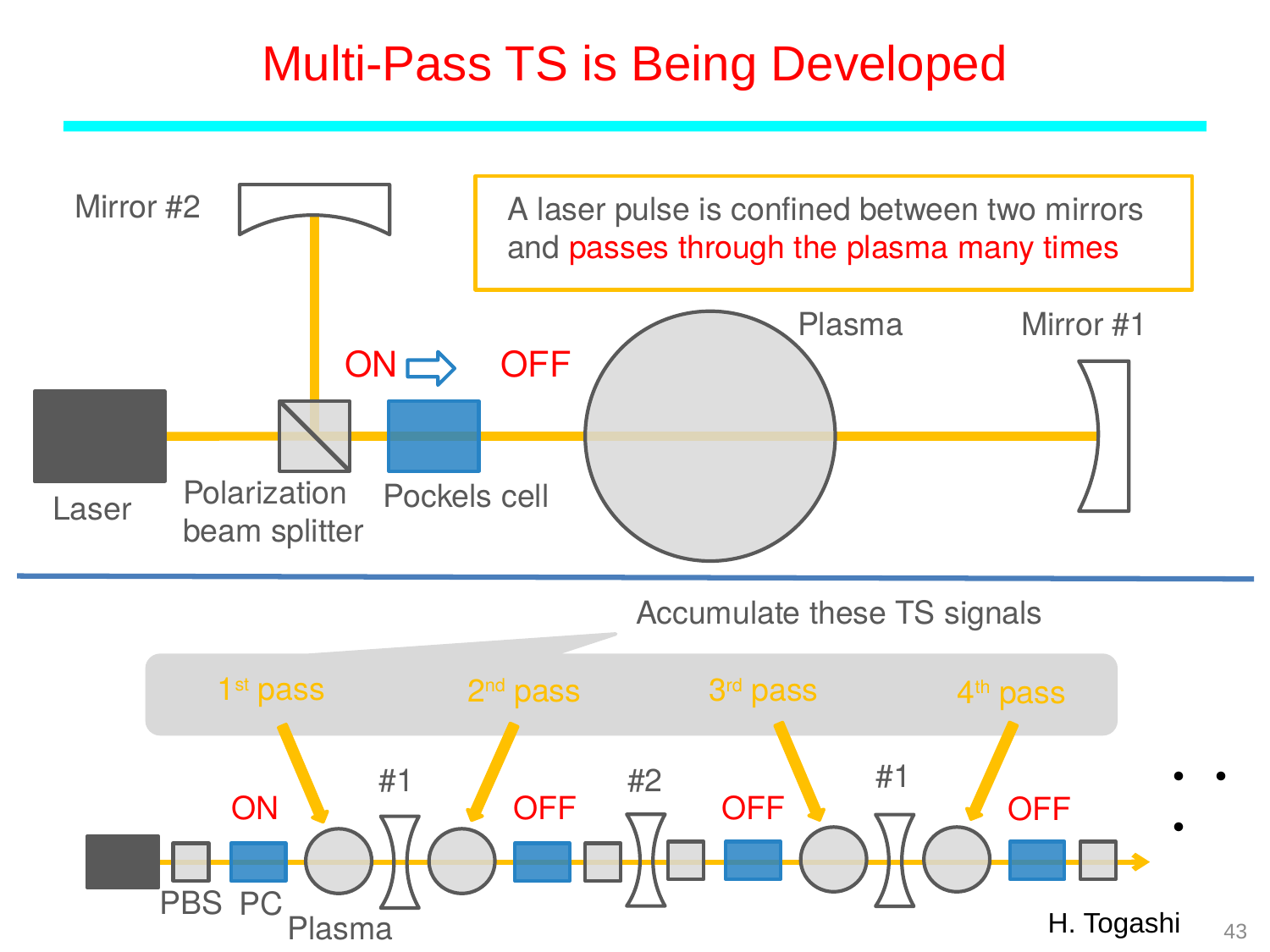

Multi-Pass TS is Being Developed

Mirror #2
A laser pulse is confined between two mirrors and passes through the plasma many times

Plasma
Mirror #1

ON　　  OFF

Polarization
beam splitter
Pockels cell
Laser
Accumulate these TS signals

1st pass
3rd pass
2nd pass
4th pass

・・・
#1
#1
#2
ON
OFF
OFF
OFF

PBS
PC
H. Togashi
Plasma
43